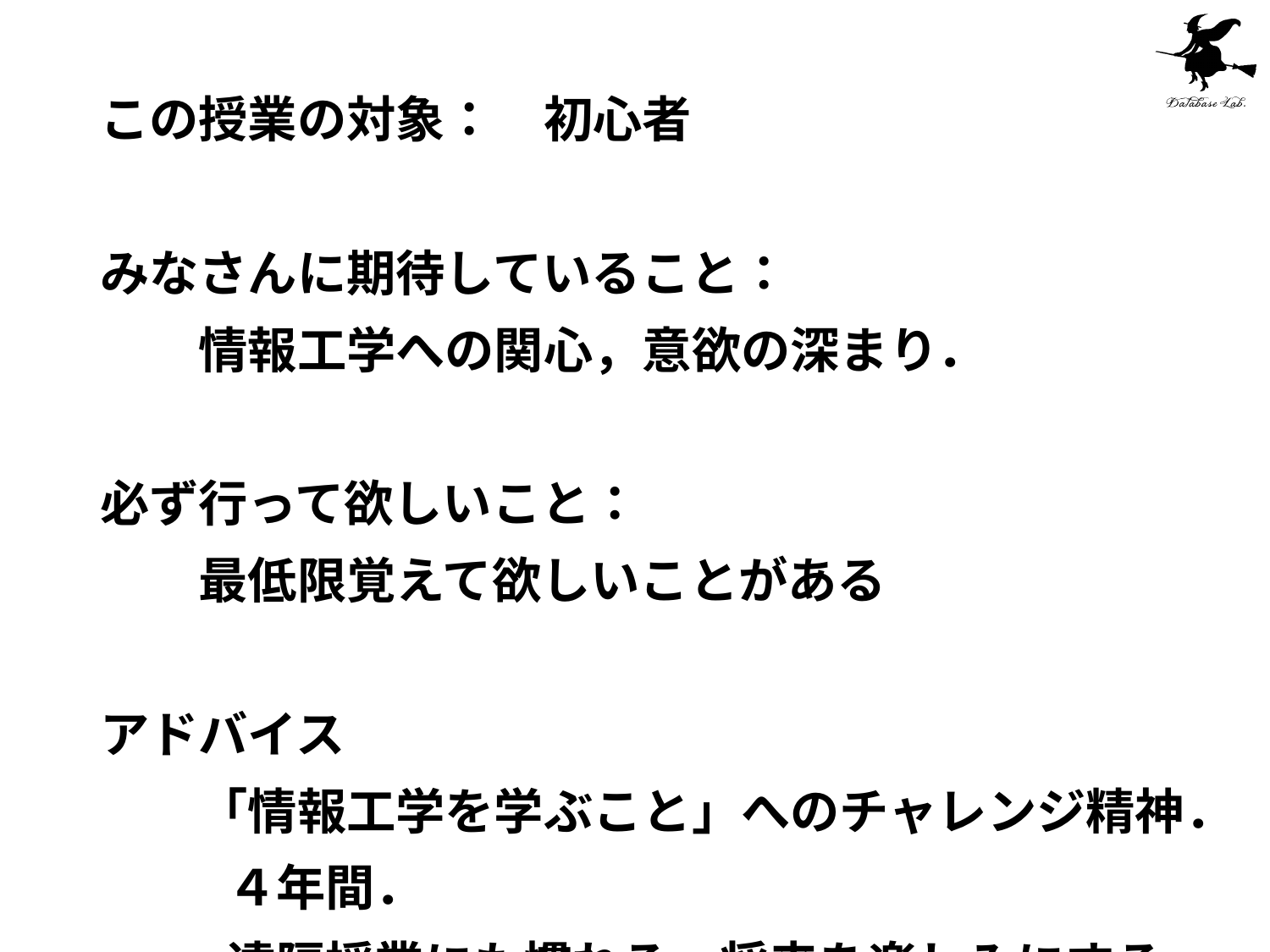

この授業の対象：　初心者

みなさんに期待していること：
　　情報工学への関心，意欲の深まり．

必ず行って欲しいこと：
　　最低限覚えて欲しいことがある

アドバイス
　　「情報工学を学ぶこと」へのチャレンジ精神．
	４年間．
	遠隔授業にも慣れる．将来を楽しみにする．